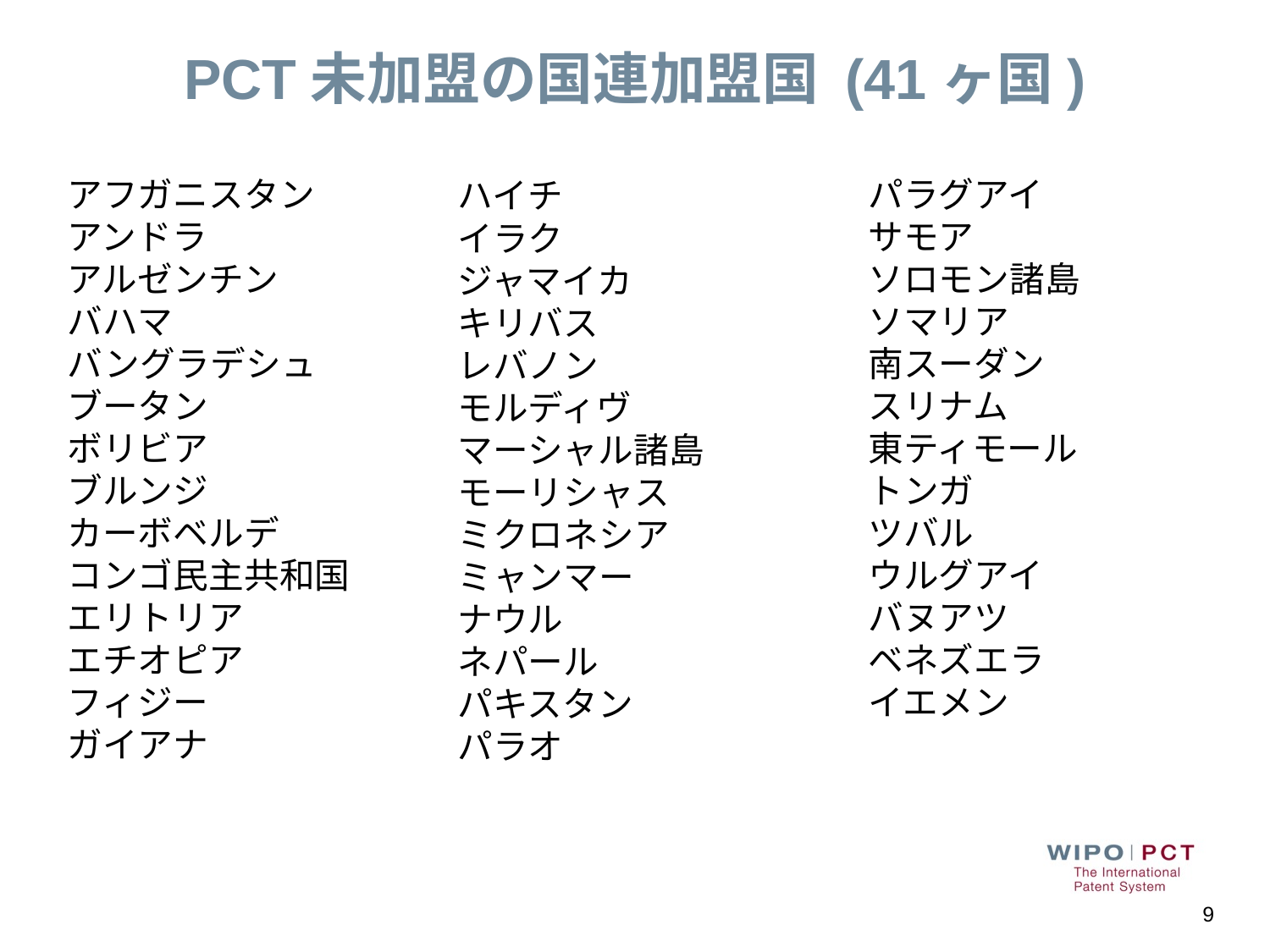

PCT未加盟の国連加盟国 (41ヶ国)
アフガニスタン
アンドラ
アルゼンチン
バハマ
バングラデシュ
ブータン
ボリビア
ブルンジ
カーボベルデ
コンゴ民主共和国
エリトリア
エチオピア
フィジー
ガイアナ
パラグアイ
サモア
ソロモン諸島
ソマリア
南スーダン
スリナム
東ティモール
トンガ
ツバル
ウルグアイ
バヌアツ
ベネズエラ
イエメン
ハイチ
イラク
ジャマイカ
キリバス
レバノン
モルディヴ
マーシャル諸島
モーリシャス
ミクロネシア
ミャンマー
ナウル
ネパール
パキスタン
パラオ